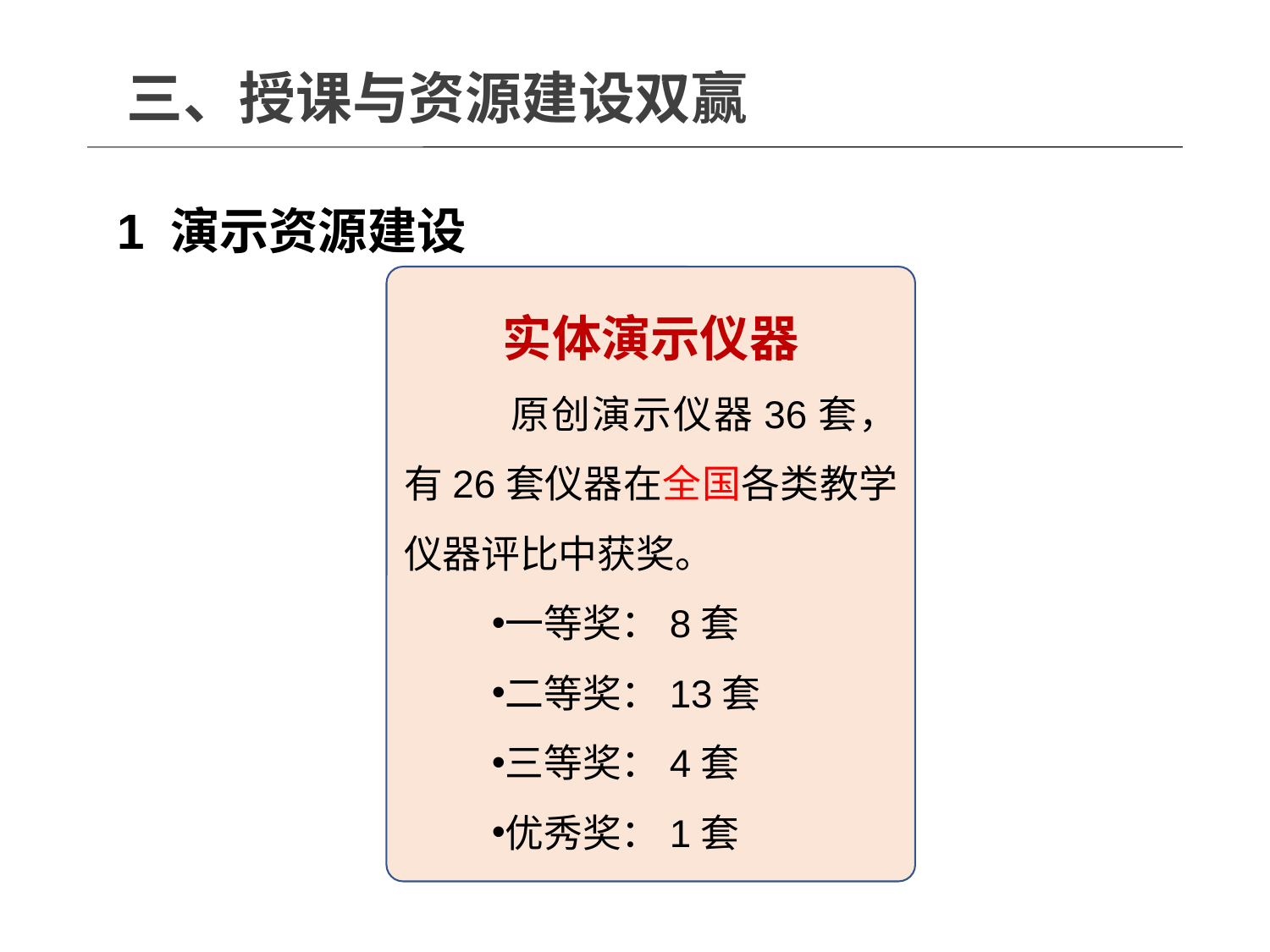

# 三、授课与资源建设双赢
1 演示资源建设
实体演示仪器
         原创演示仪器36套，有26套仪器在全国各类教学仪器评比中获奖。
一等奖：8套
二等奖：13套
三等奖：4套
优秀奖：1套